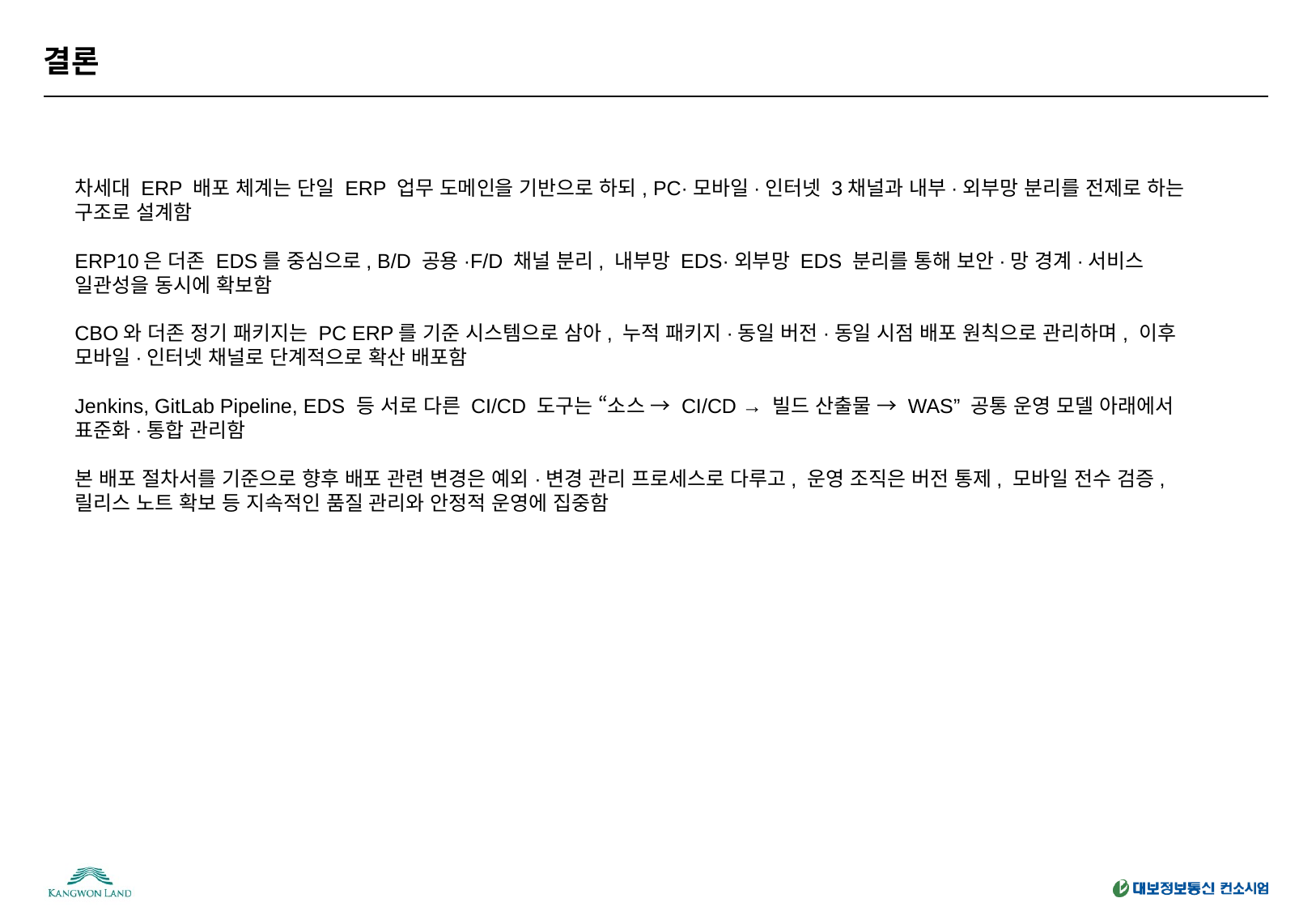

# 결론
차세대 ERP 배포 체계는 단일 ERP 업무 도메인을 기반으로 하되, PC·모바일·인터넷 3채널과 내부·외부망 분리를 전제로 하는 구조로 설계함

ERP10은 더존 EDS를 중심으로, B/D 공용·F/D 채널 분리, 내부망 EDS·외부망 EDS 분리를 통해 보안·망 경계·서비스 일관성을 동시에 확보함

CBO와 더존 정기 패키지는 PC ERP를 기준 시스템으로 삼아, 누적 패키지·동일 버전·동일 시점 배포 원칙으로 관리하며, 이후 모바일·인터넷 채널로 단계적으로 확산 배포함

Jenkins, GitLab Pipeline, EDS 등 서로 다른 CI/CD 도구는 “소스 → CI/CD → 빌드 산출물 → WAS” 공통 운영 모델 아래에서 표준화·통합 관리함

본 배포 절차서를 기준으로 향후 배포 관련 변경은 예외·변경 관리 프로세스로 다루고, 운영 조직은 버전 통제, 모바일 전수 검증, 릴리스 노트 확보 등 지속적인 품질 관리와 안정적 운영에 집중함